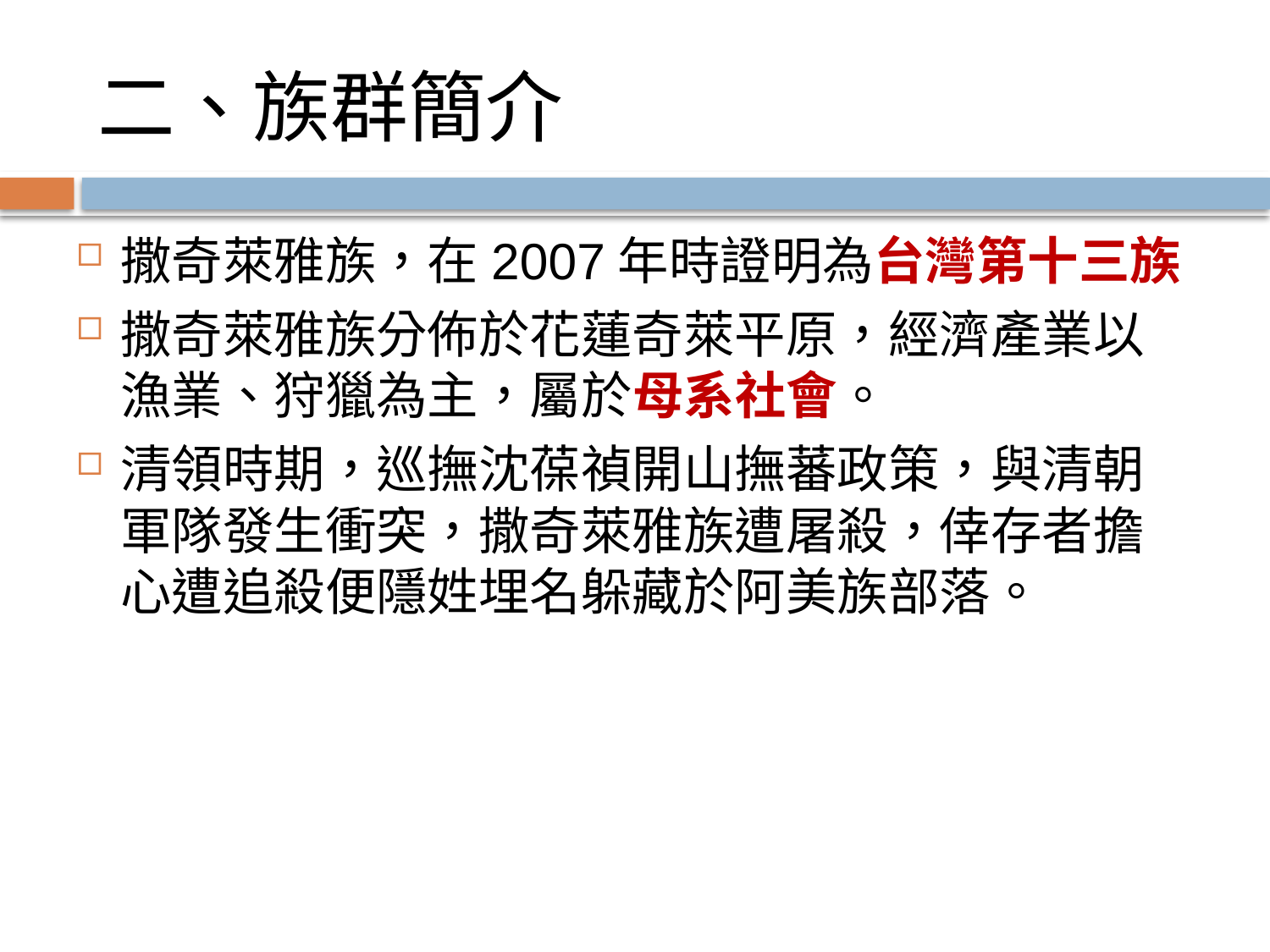

# 二、族群簡介
撒奇萊雅族，在2007年時證明為台灣第十三族
撒奇萊雅族分佈於花蓮奇萊平原，經濟產業以漁業、狩獵為主，屬於母系社會。
清領時期，巡撫沈葆禎開山撫蕃政策，與清朝軍隊發生衝突，撒奇萊雅族遭屠殺，倖存者擔心遭追殺便隱姓埋名躲藏於阿美族部落。